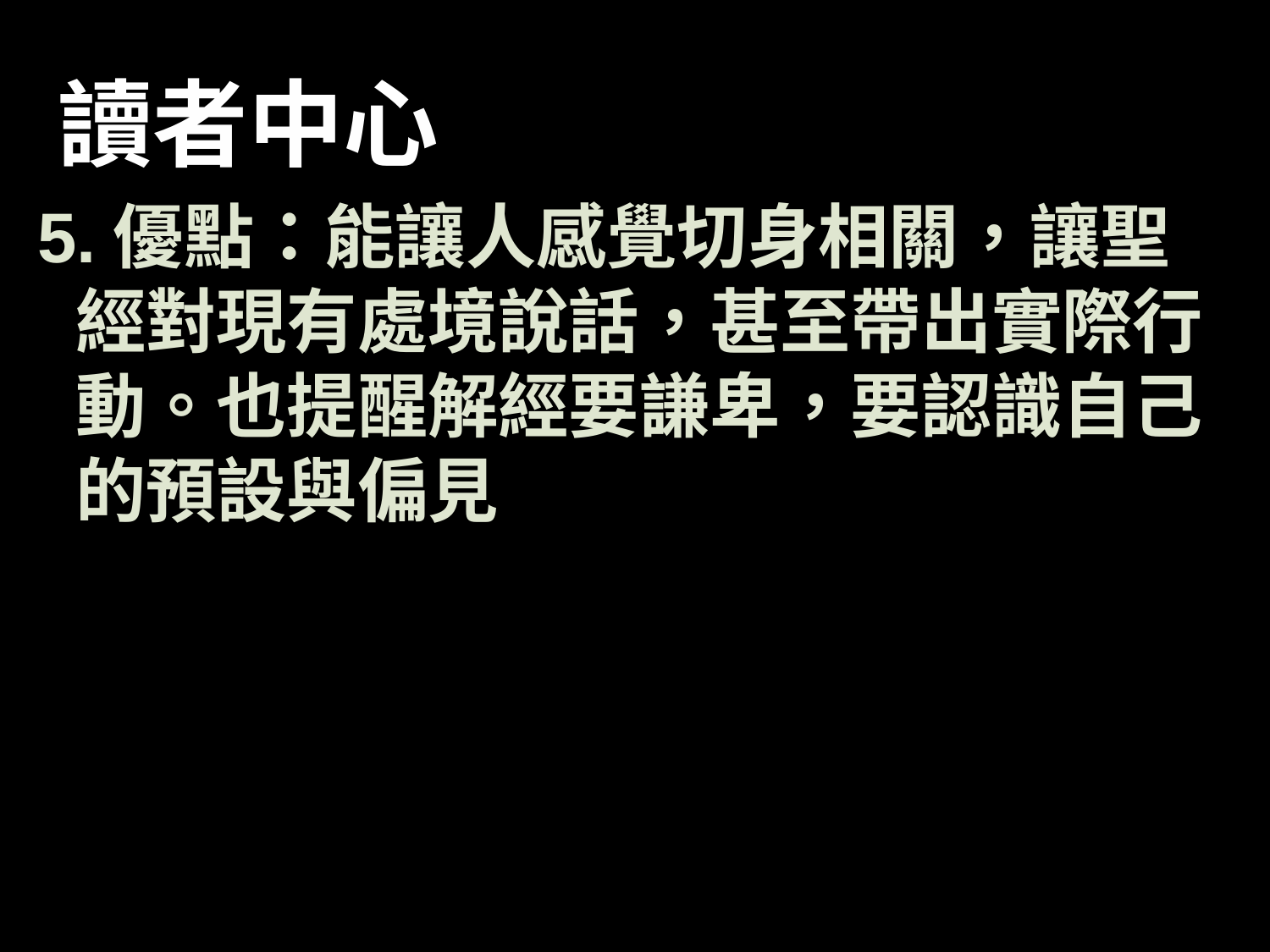

# 讀者中心
5.優點：能讓人感覺切身相關，讓聖經對現有處境說話，甚至帶出實際行動。也提醒解經要謙卑，要認識自己的預設與偏見